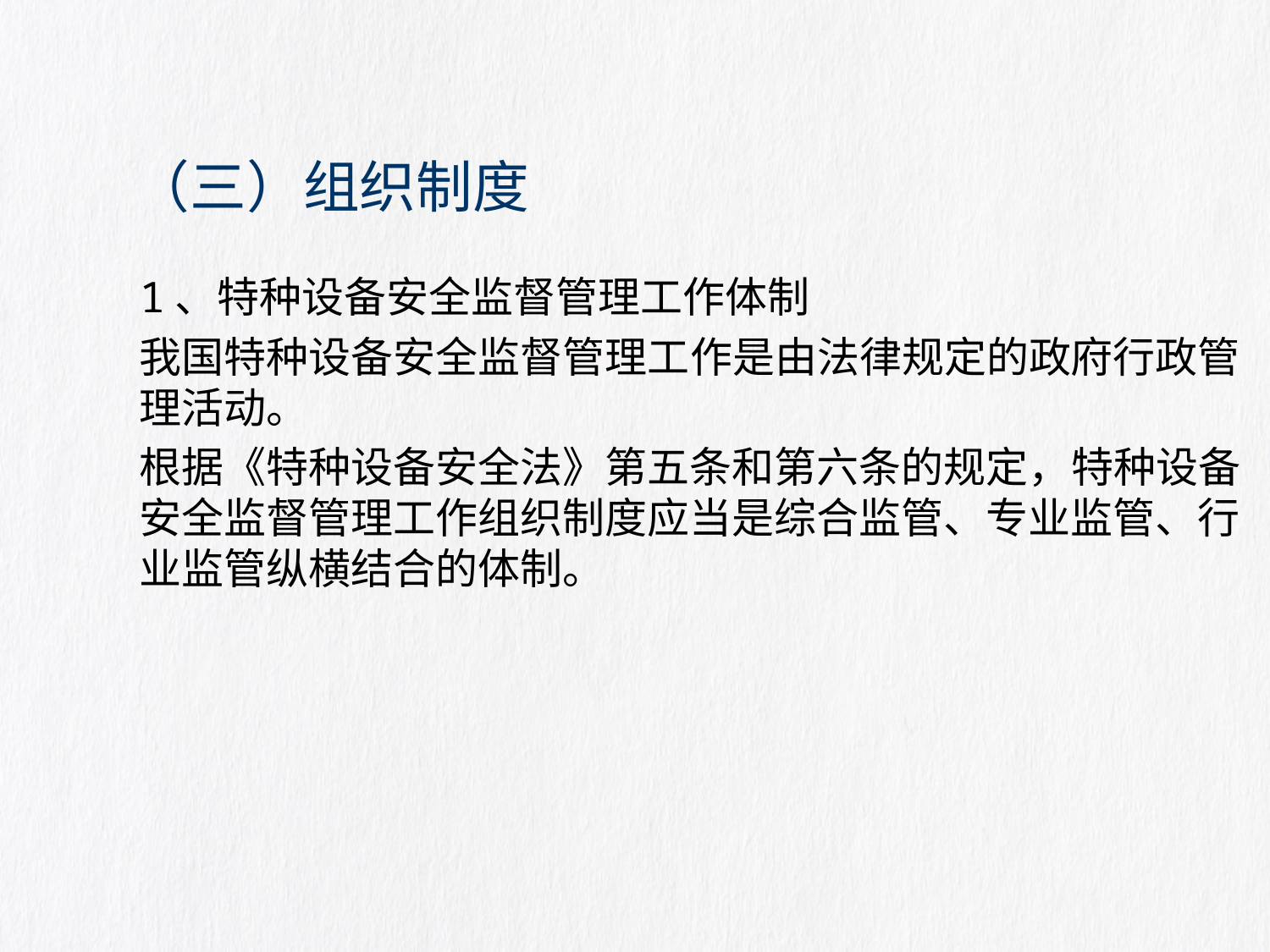

# （三）组织制度
1、特种设备安全监督管理工作体制
我国特种设备安全监督管理工作是由法律规定的政府行政管理活动。
根据《特种设备安全法》第五条和第六条的规定，特种设备安全监督管理工作组织制度应当是综合监管、专业监管、行业监管纵横结合的体制。
88